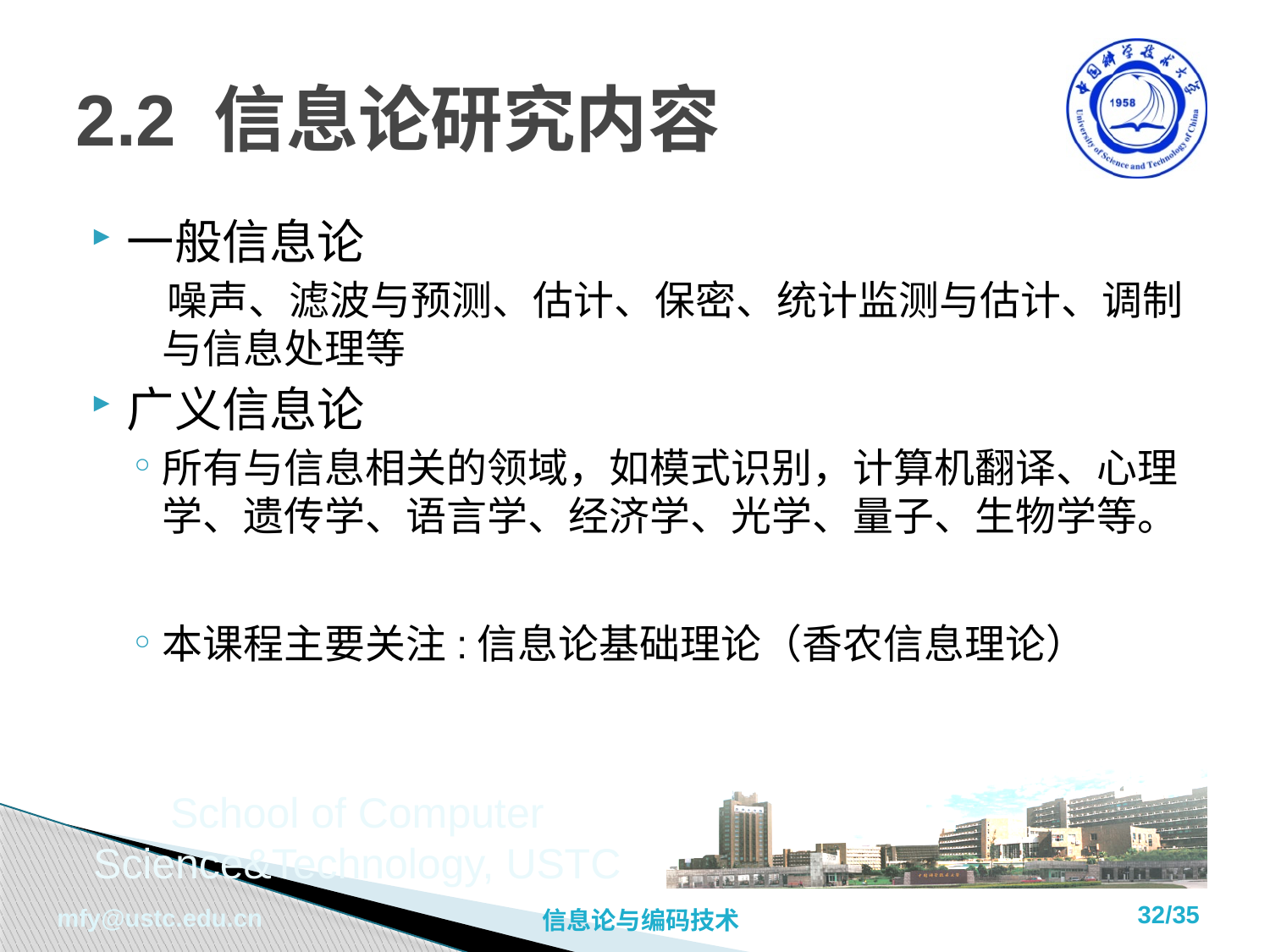

# 2.2 信息论研究内容
一般信息论
   噪声、滤波与预测、估计、保密、统计监测与估计、调制与信息处理等
广义信息论
所有与信息相关的领域，如模式识别，计算机翻译、心理学、遗传学、语言学、经济学、光学、量子、生物学等。

本课程主要关注:信息论基础理论（香农信息理论）